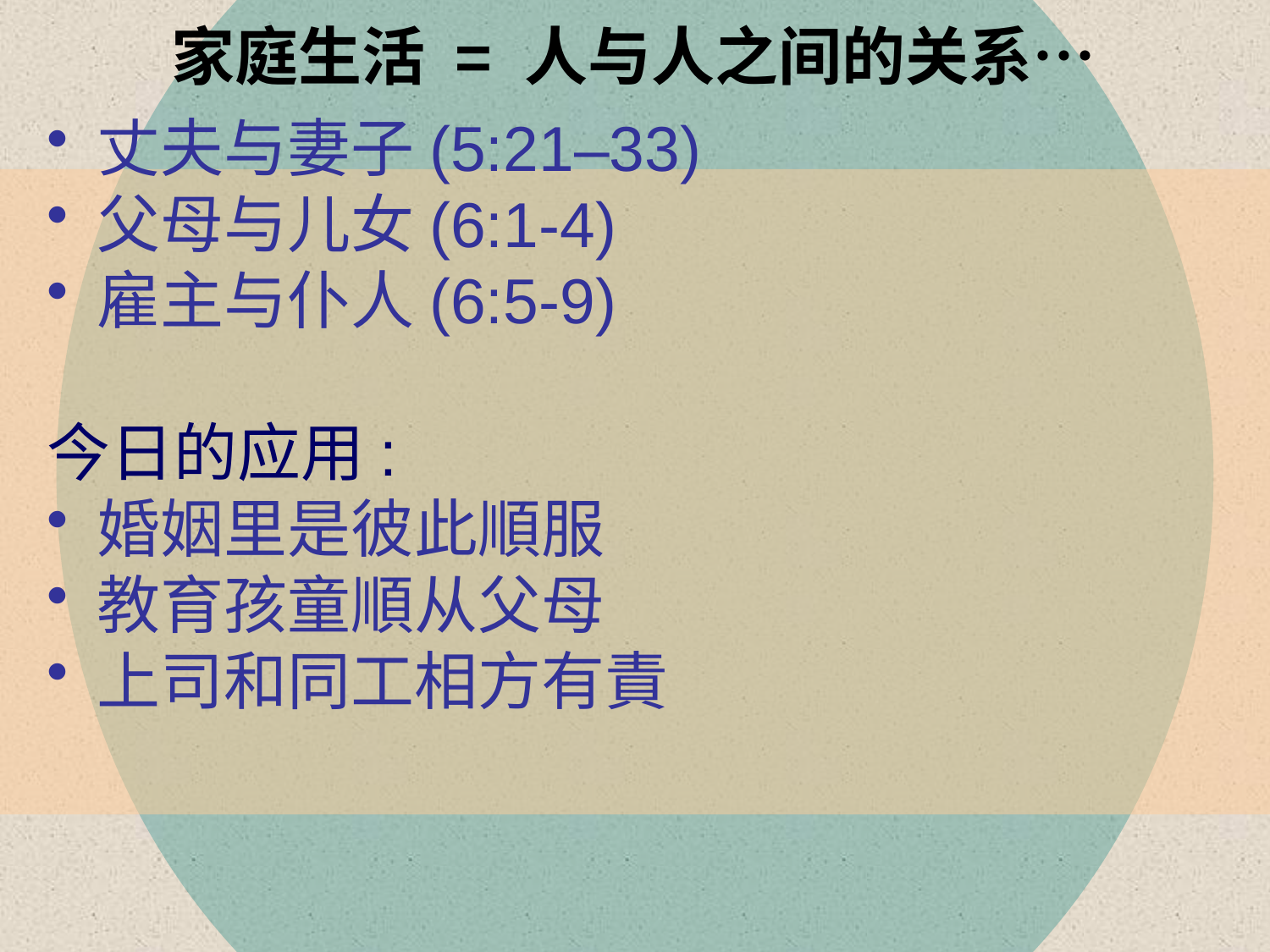

家庭生活 = 人与人之间的关系…
丈夫与妻子(5:21–33)
父母与儿女(6:1-4)
雇主与仆人(6:5-9)

今日的应用:
婚姻里是彼此順服
教育孩童順从父母
上司和同工相方有責